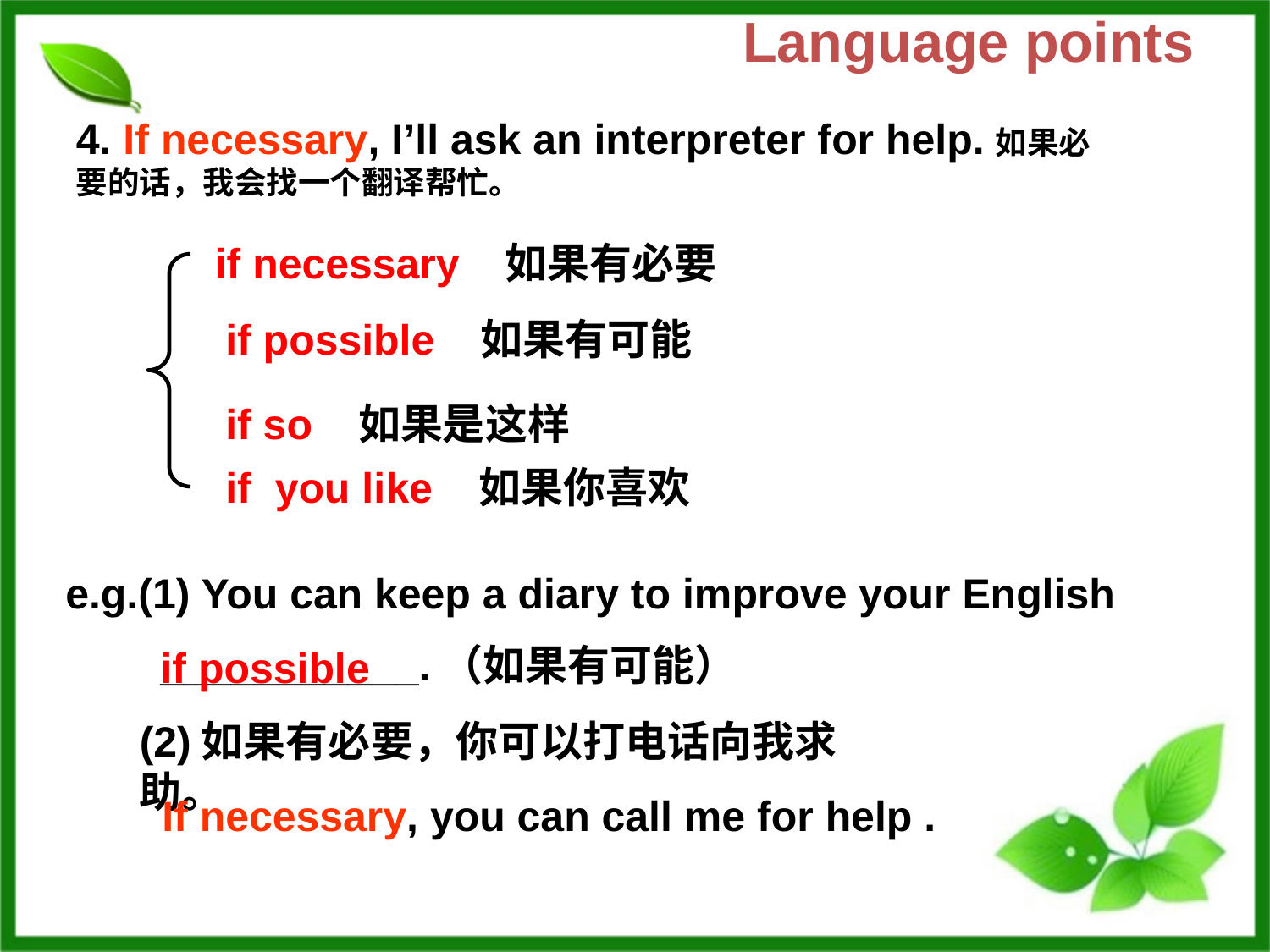

Language points
4. If necessary, I’ll ask an interpreter for help.如果必要的话，我会找一个翻译帮忙。
 if necessary   如果有必要

 if possible   如果有可能
 if so   如果是这样
 if  you like   如果你喜欢
e.g.(1) You can keep a diary to improve your English
        ___________.（如果有可能）
if possible
(2)如果有必要，你可以打电话向我求助。
 If necessary, you can call me for help .